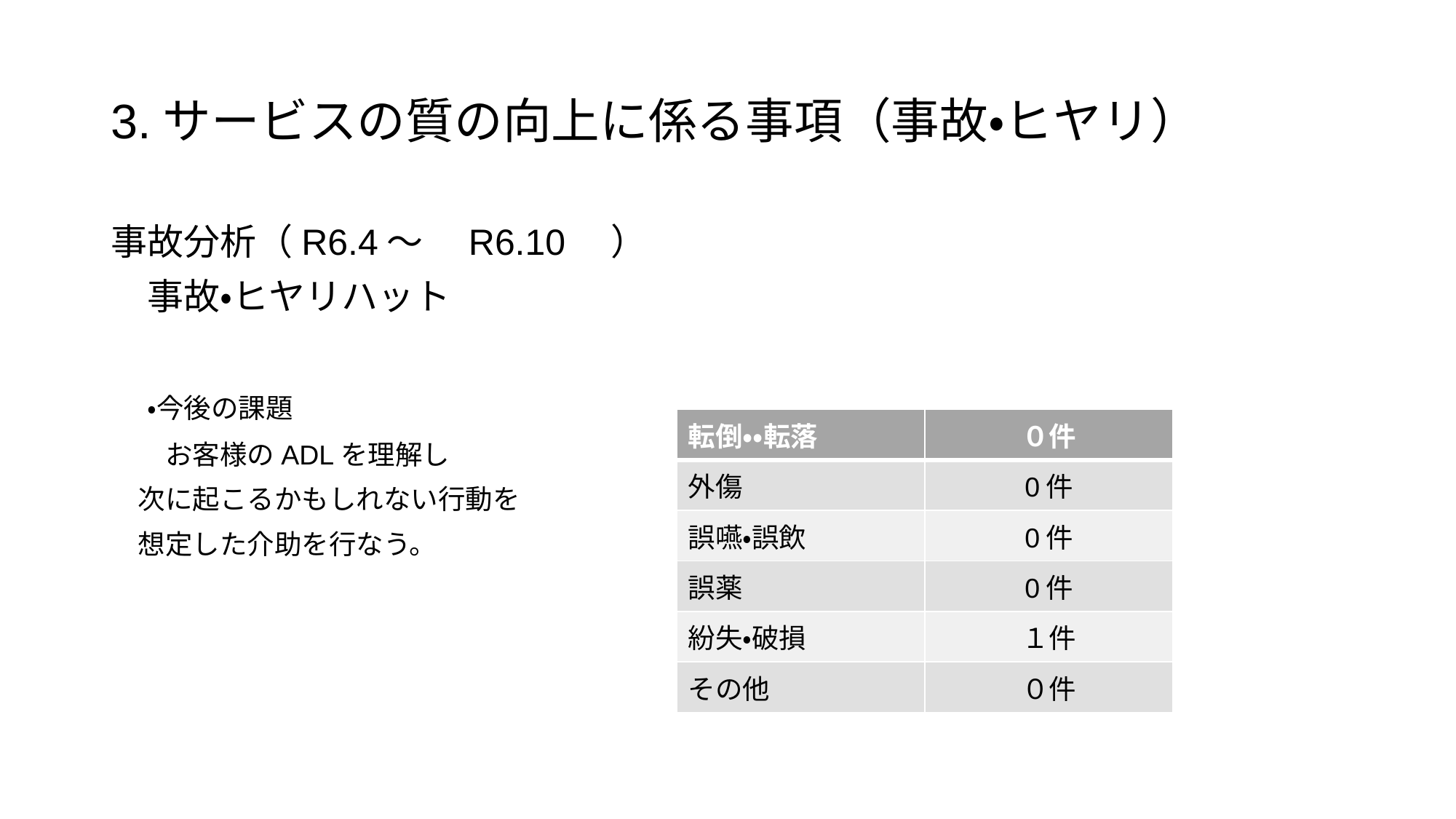

# 3.サービスの質の向上に係る事項（事故・ヒヤリ）
事故分析（R6.4～　R6.10　）
　事故・ヒヤリハット

　・今後の課題
　　お客様のADLを理解し
　次に起こるかもしれない行動を
　想定した介助を行なう。

| 転倒・・転落 | ０件 |
| --- | --- |
| 外傷 | 0件 |
| 誤嚥・誤飲 | 0件 |
| 誤薬 | 0件 |
| 紛失・破損 | １件 |
| その他 | ０件 |